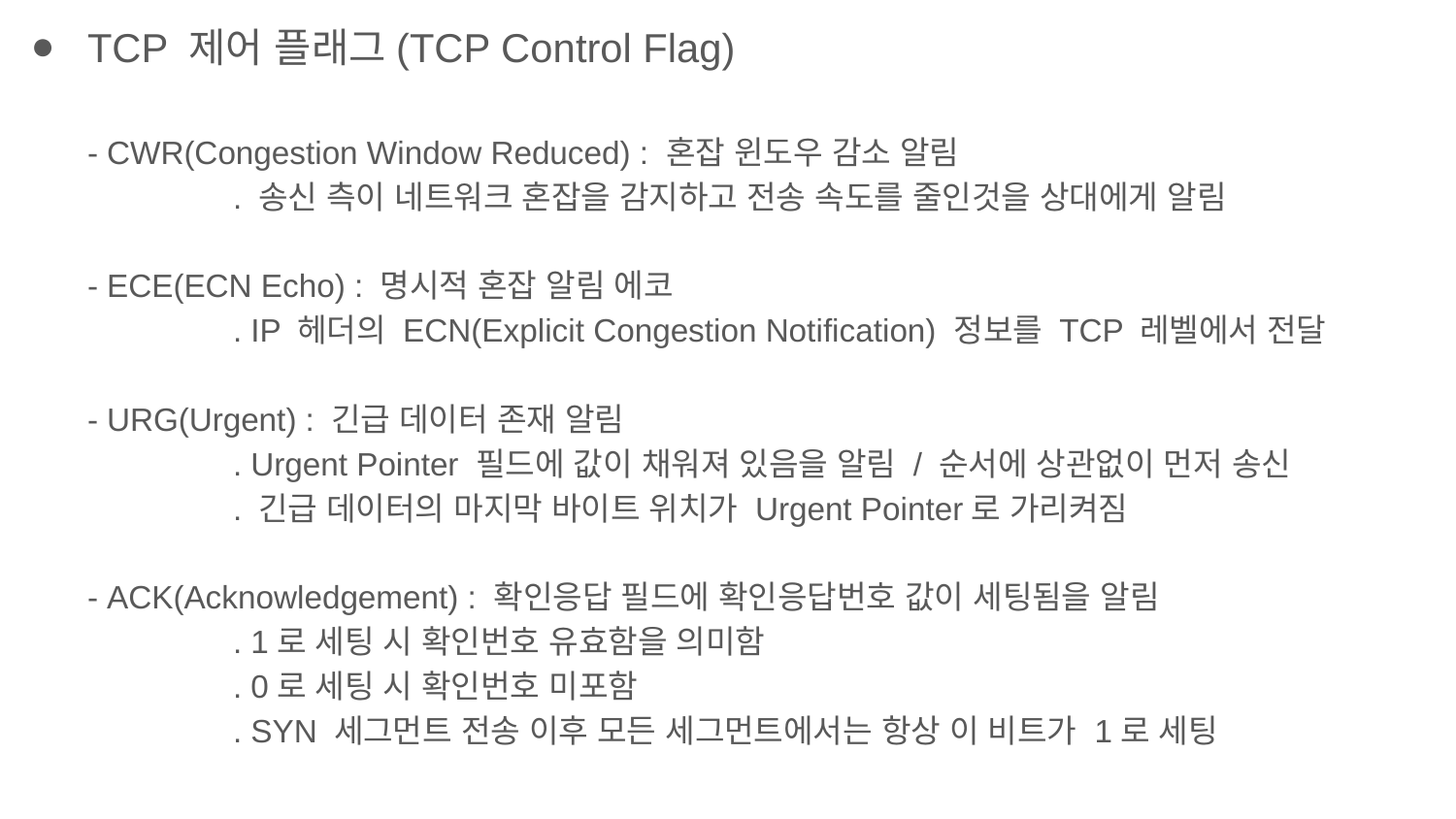

TCP 제어 플래그(TCP Control Flag)
- CWR(Congestion Window Reduced) : 혼잡 윈도우 감소 알림
	. 송신 측이 네트워크 혼잡을 감지하고 전송 속도를 줄인것을 상대에게 알림
- ECE(ECN Echo) : 명시적 혼잡 알림 에코
	. IP 헤더의 ECN(Explicit Congestion Notification) 정보를 TCP 레벨에서 전달
- URG(Urgent) : 긴급 데이터 존재 알림
	. Urgent Pointer 필드에 값이 채워져 있음을 알림 / 순서에 상관없이 먼저 송신
	. 긴급 데이터의 마지막 바이트 위치가 Urgent Pointer로 가리켜짐
- ACK(Acknowledgement) : 확인응답 필드에 확인응답번호 값이 세팅됨을 알림
	. 1로 세팅 시 확인번호 유효함을 의미함
	. 0로 세팅 시 확인번호 미포함
	. SYN 세그먼트 전송 이후 모든 세그먼트에서는 항상 이 비트가 1로 세팅